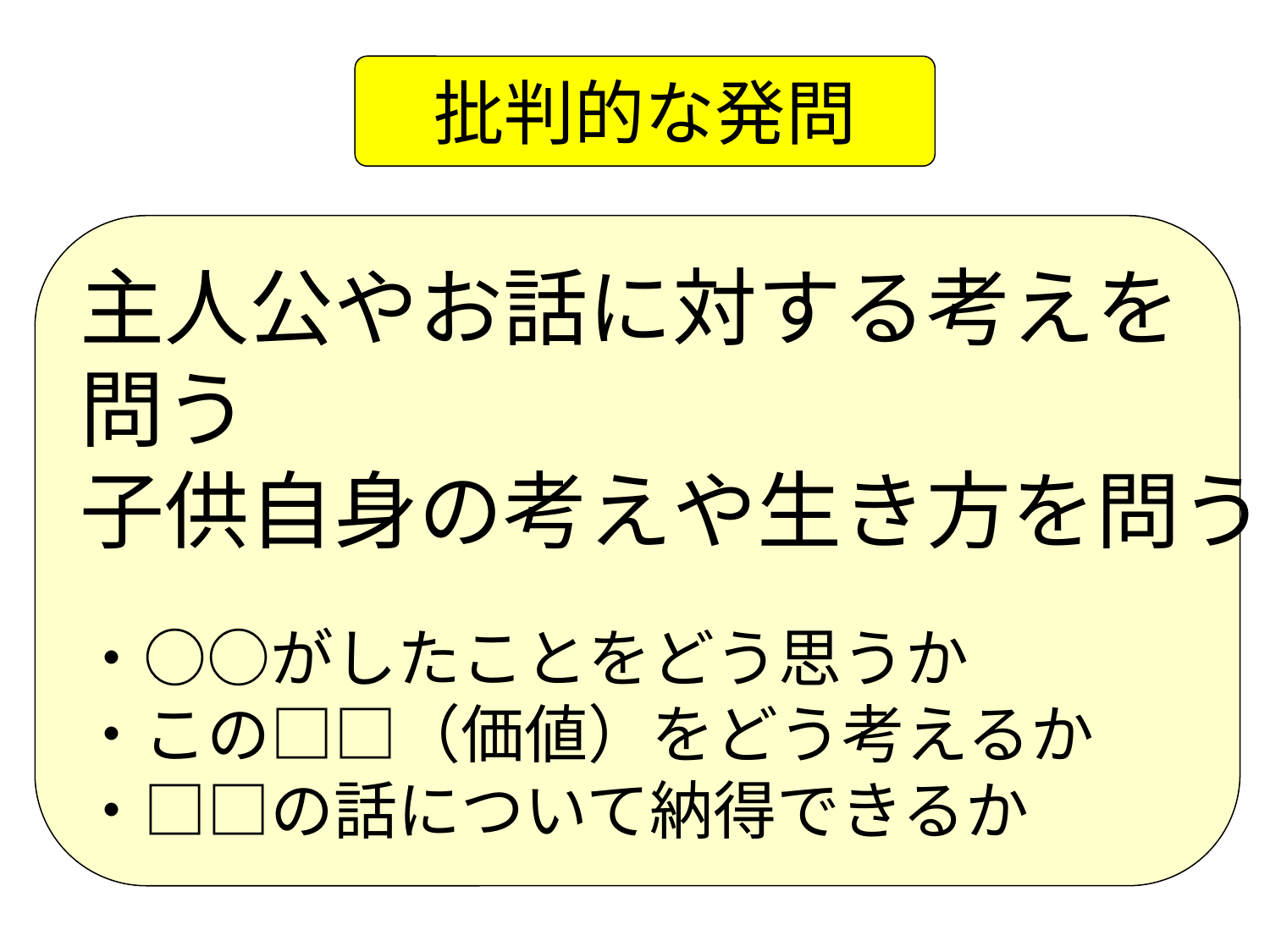

批判的な発問
主人公やお話に対する考えを
問う
子供自身の考えや生き方を問う

・○○がしたことをどう思うか
・この□□（価値）をどう考えるか
・□□の話について納得できるか